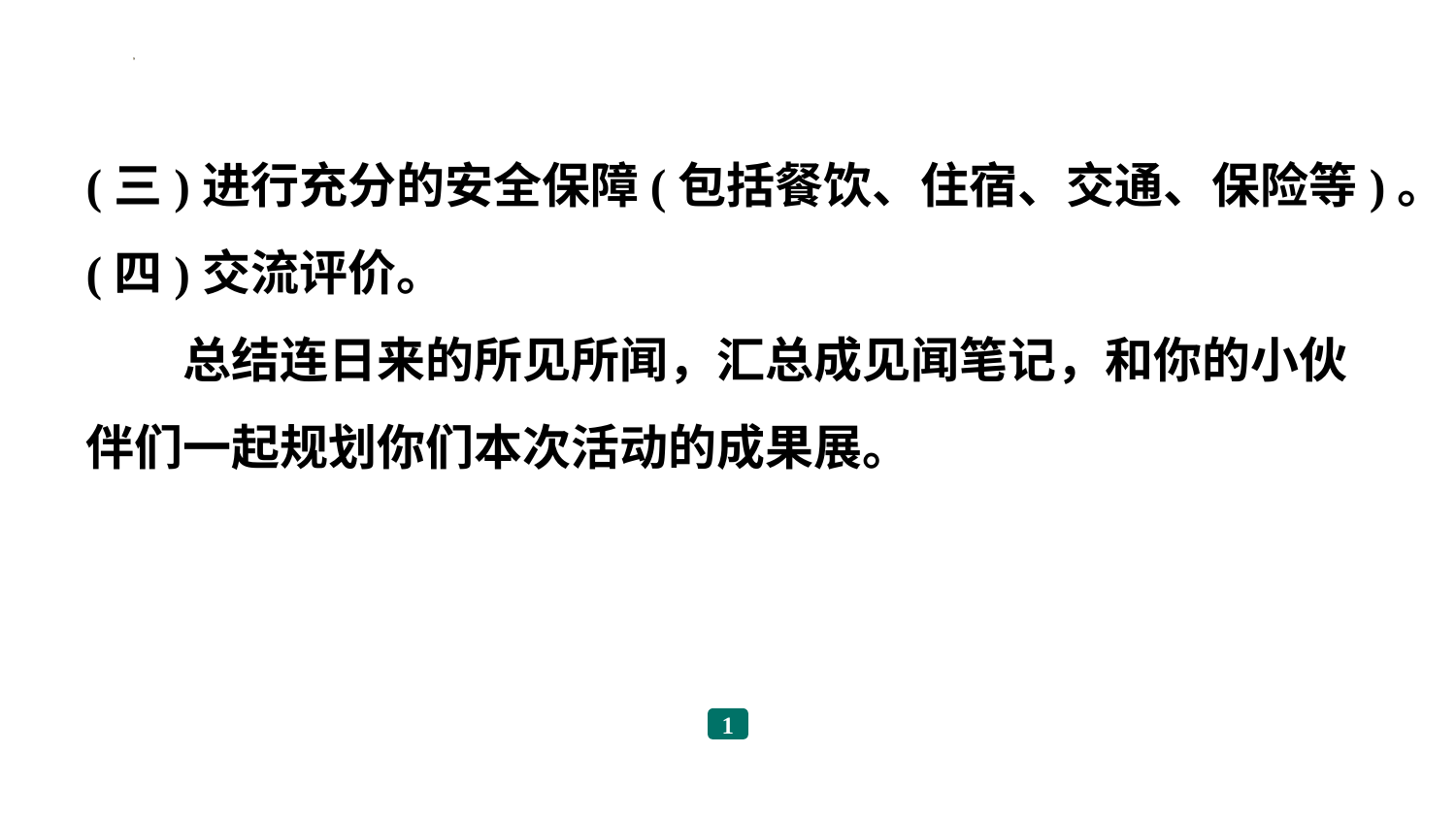

(三)进行充分的安全保障(包括餐饮、住宿、交通、保险等)。
(四)交流评价。
　　总结连日来的所见所闻，汇总成见闻笔记，和你的小伙
伴们一起规划你们本次活动的成果展。
1